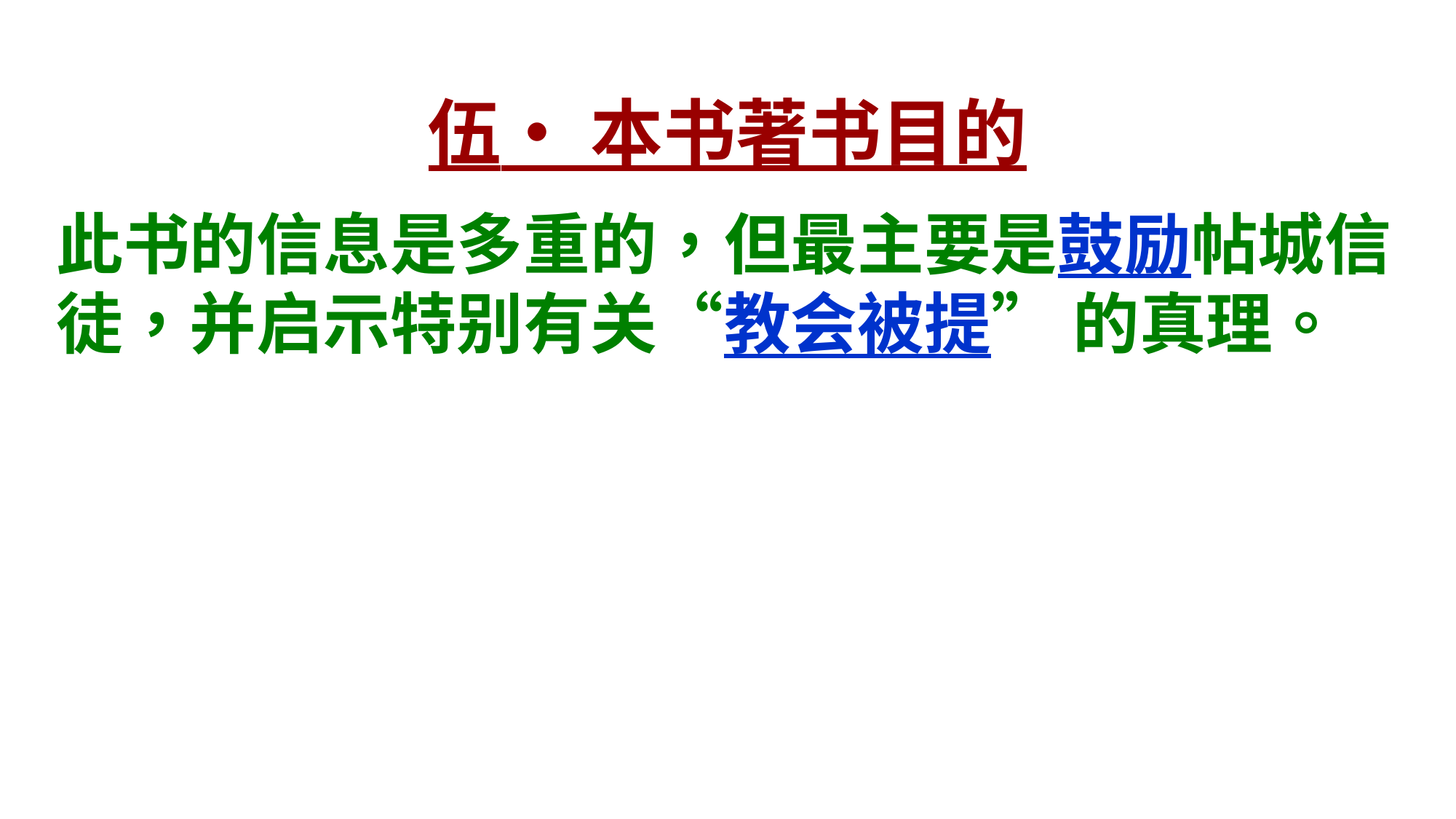

伍‧ 本书著书目的
此书的信息是多重的，但最主要是鼓励帖城信徒，并启示特别有关“教会被提” 的真理。